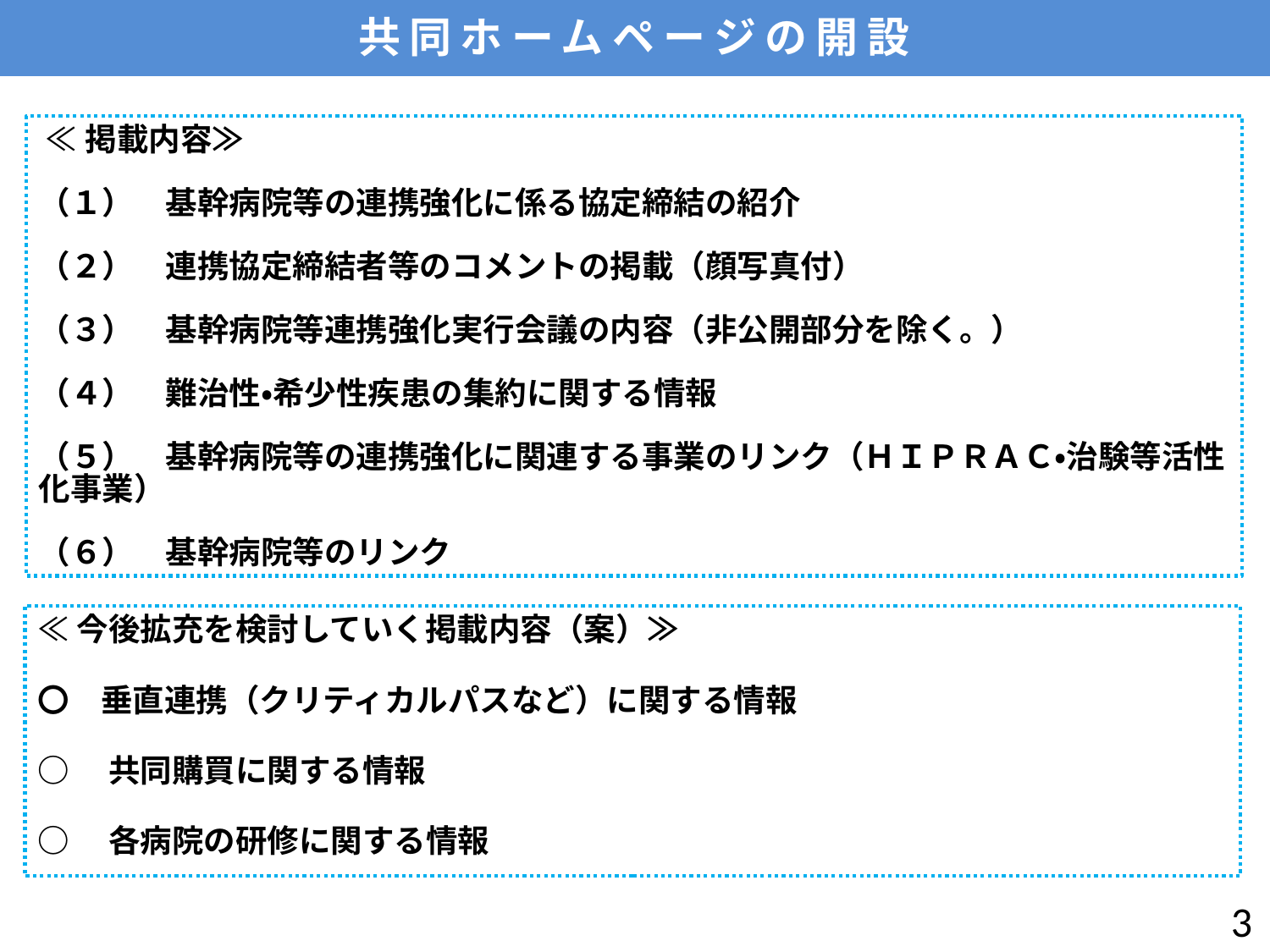

共同ホームページの開設
 ≪掲載内容≫

（１）　基幹病院等の連携強化に係る協定締結の紹介

（２）　連携協定締結者等のコメントの掲載（顔写真付）

（３）　基幹病院等連携強化実行会議の内容（非公開部分を除く。）

（４）　難治性・希少性疾患の集約に関する情報

（５）　基幹病院等の連携強化に関連する事業のリンク（ＨＩＰＲＡＣ・治験等活性化事業）

（６）　基幹病院等のリンク

≪今後拡充を検討していく掲載内容（案）≫

〇　垂直連携（クリティカルパスなど）に関する情報

○　共同購買に関する情報

○　各病院の研修に関する情報
3